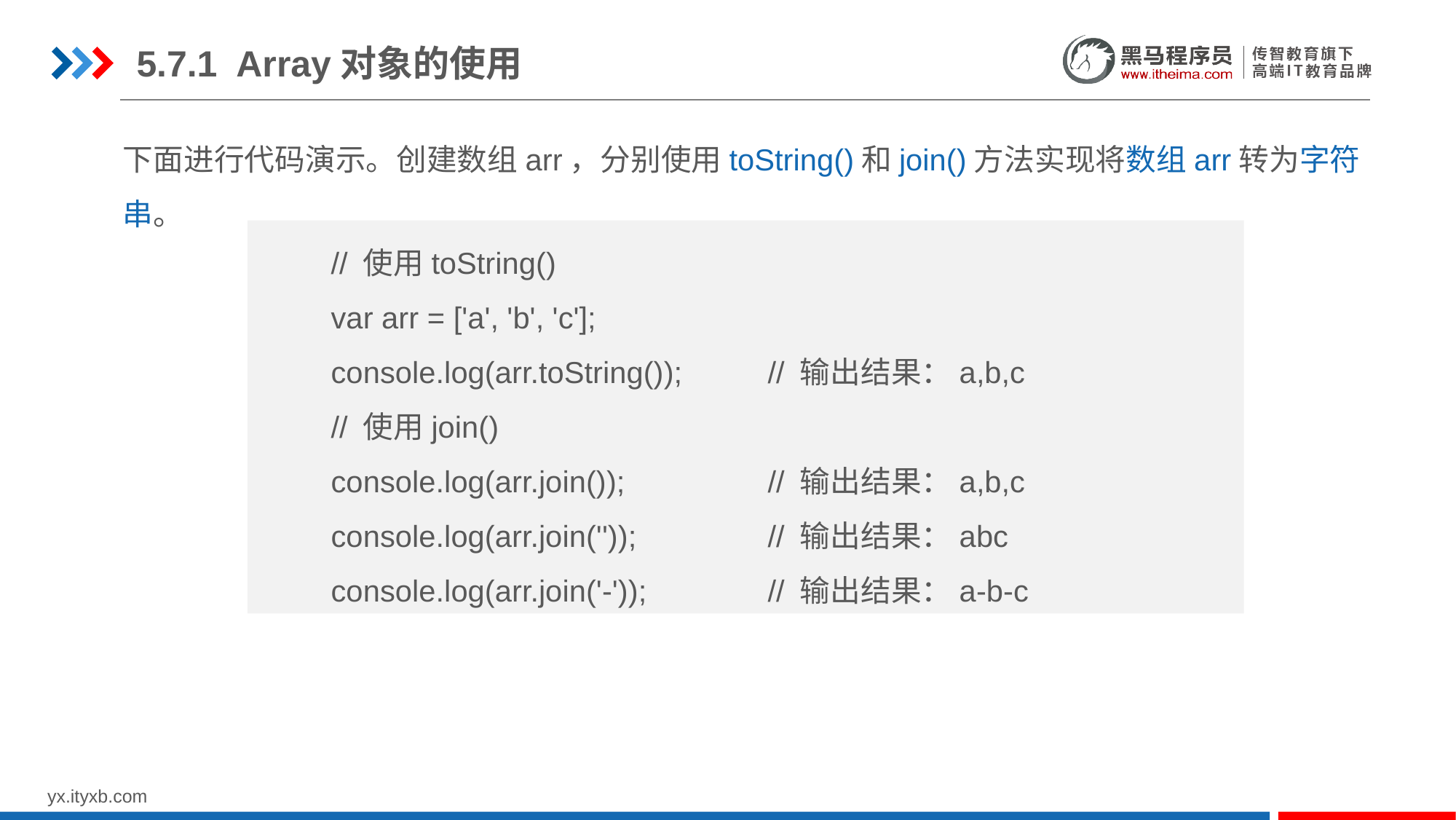

5.7.1  Array对象的使用
下面进行代码演示。创建数组arr，分别使用toString()和join()方法实现将数组arr转为字符串。
// 使用toString()
var arr = ['a', 'b', 'c'];
console.log(arr.toString());	// 输出结果：a,b,c
// 使用join()
console.log(arr.join());		// 输出结果：a,b,c
console.log(arr.join(''));		// 输出结果：abc
console.log(arr.join('-'));		// 输出结果：a-b-c